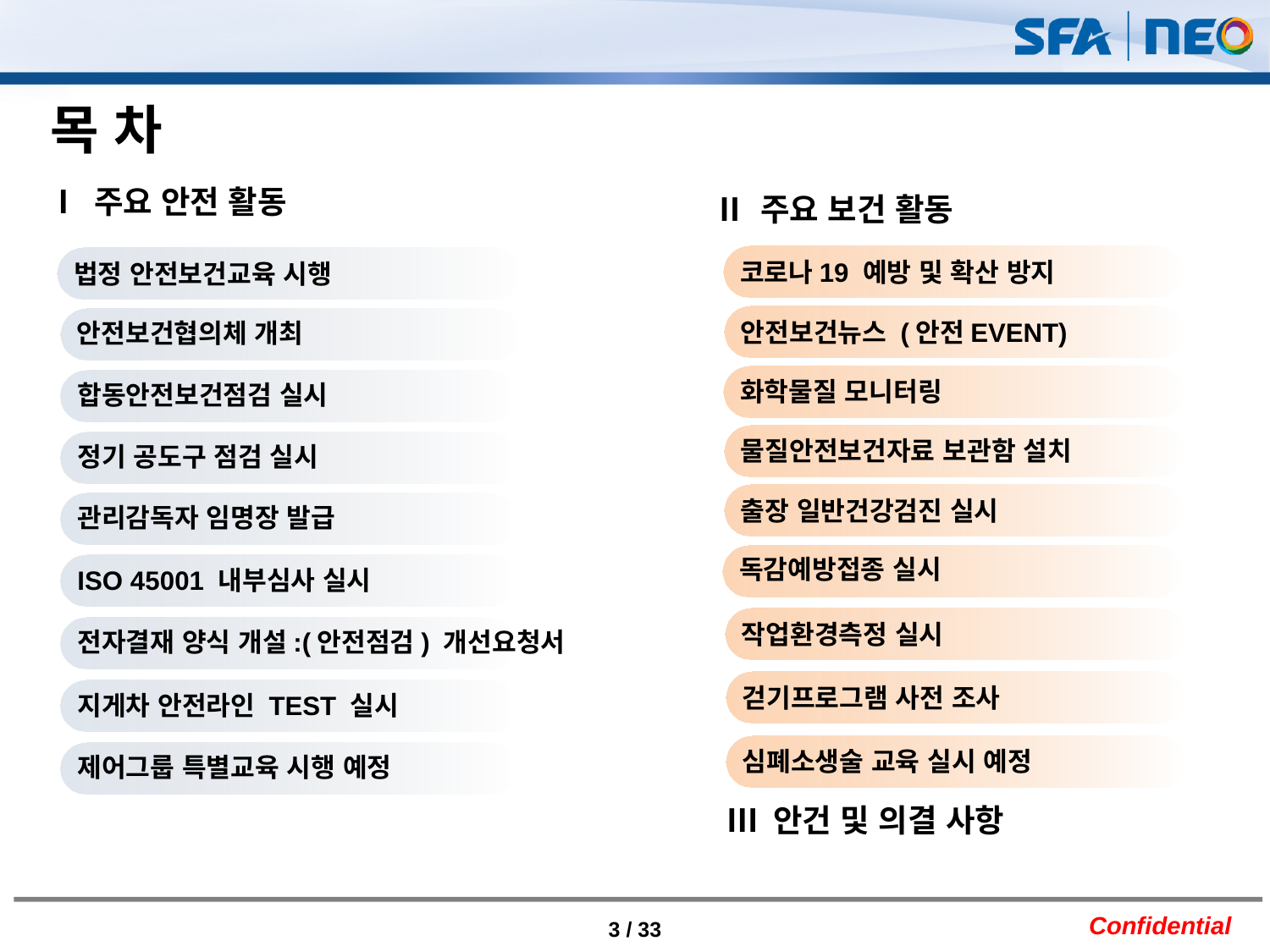

목 차
Ⅰ 주요 안전 활동
Ⅱ 주요 보건 활동

코로나19 예방 및 확산 방지
법정 안전보건교육 시행

안전보건뉴스 (안전EVENT)
안전보건협의체 개최

화학물질 모니터링

합동안전보건점검 실시

물질안전보건자료 보관함 설치

정기 공도구 점검 실시

출장 일반건강검진 실시

관리감독자 임명장 발급

독감예방접종 실시

ISO 45001 내부심사 실시

작업환경측정 실시

전자결재 양식 개설:(안전점검) 개선요청서

걷기프로그램 사전 조사

지게차 안전라인 TEST 실시

심폐소생술 교육 실시 예정

제어그룹 특별교육 시행 예정
Ⅲ 안건 및 의결 사항